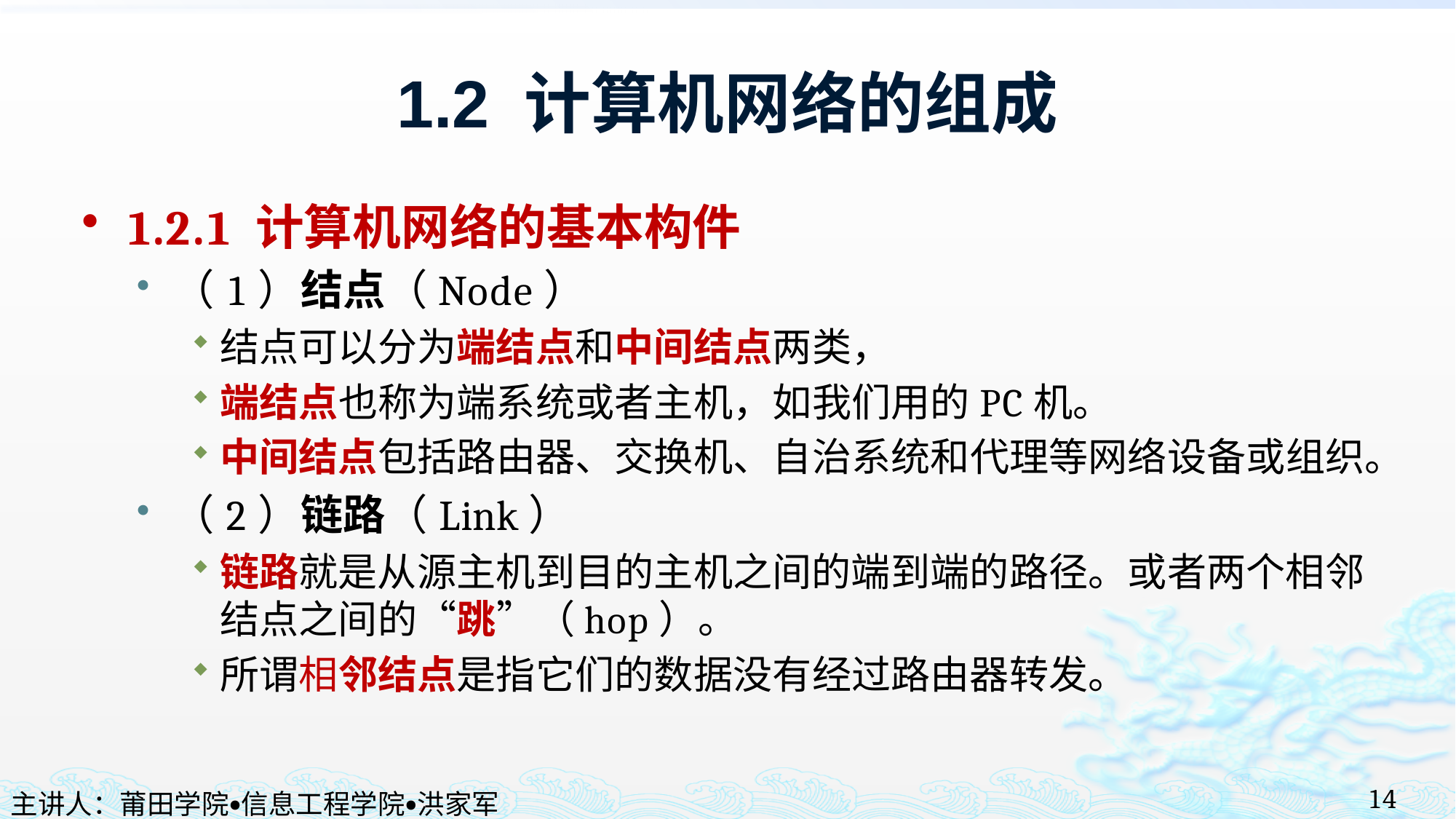

# 1.2 计算机网络的组成
1.2.1 计算机网络的基本构件
（1）结点（Node）
结点可以分为端结点和中间结点两类，
端结点也称为端系统或者主机，如我们用的PC机。
中间结点包括路由器、交换机、自治系统和代理等网络设备或组织。
（2）链路（Link）
链路就是从源主机到目的主机之间的端到端的路径。或者两个相邻结点之间的“跳”（hop）。
所谓相邻结点是指它们的数据没有经过路由器转发。

14
主讲人：莆田学院•信息工程学院•洪家军